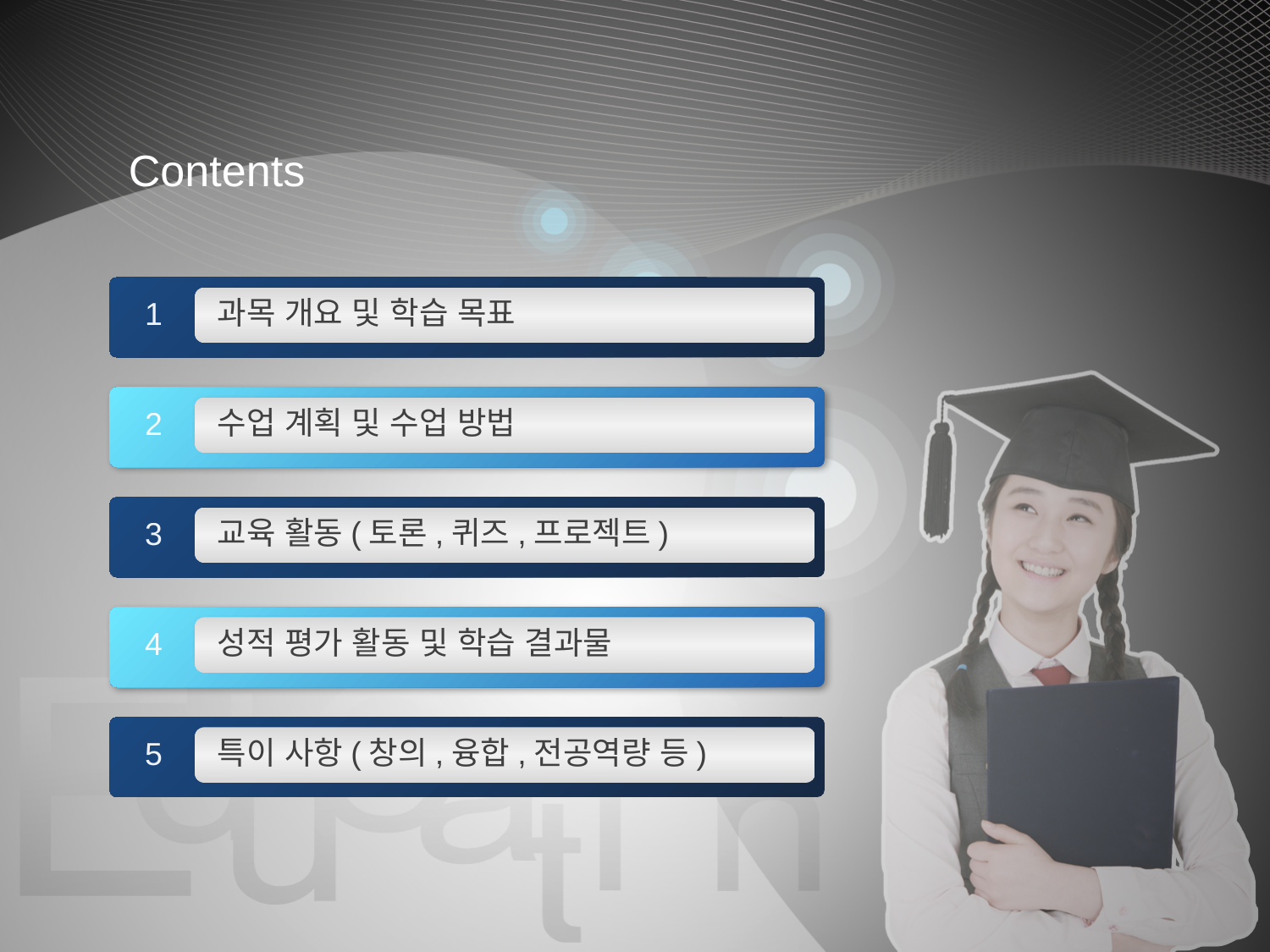

Contents

과목 개요 및 학습 목표
1

수업 계획 및 수업 방법
2

교육 활동(토론,퀴즈,프로젝트)
3

성적 평가 활동 및 학습 결과물
4

특이 사항(창의,융합,전공역량 등)
5